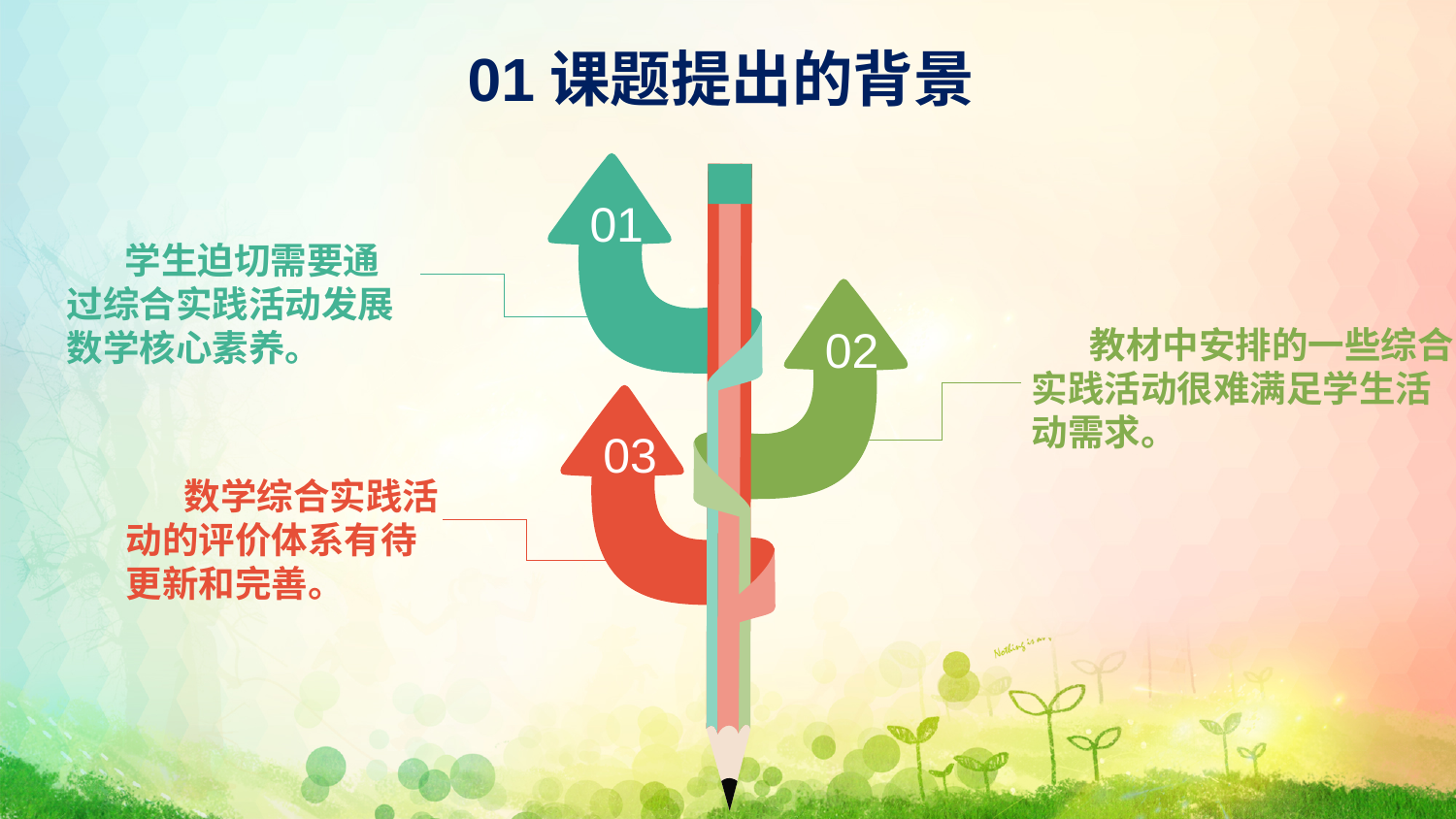

01课题提出的背景

01

      学生迫切需要通过综合实践活动发展数学核心素养。

02

      教材中安排的一些综合实践活动很难满足学生活动需求。

03

      数学综合实践活动的评价体系有待更新和完善。